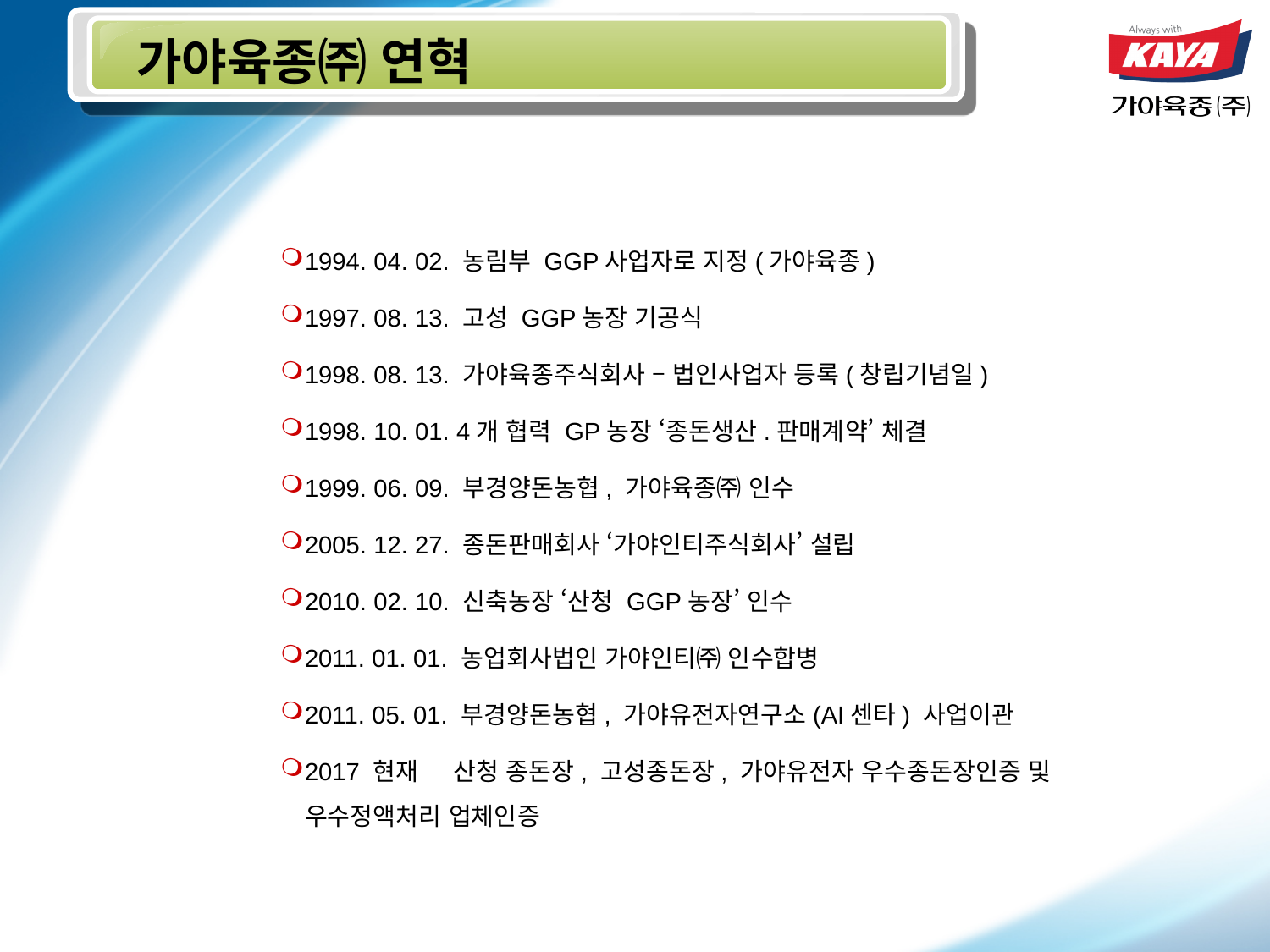

가야육종㈜ 연혁
1994. 04. 02. 농림부 GGP사업자로 지정(가야육종)
1997. 08. 13. 고성 GGP농장 기공식
1998. 08. 13. 가야육종주식회사 – 법인사업자 등록(창립기념일)
1998. 10. 01. 4개 협력 GP농장 ‘종돈생산.판매계약’ 체결
1999. 06. 09. 부경양돈농협, 가야육종㈜ 인수
2005. 12. 27. 종돈판매회사 ‘가야인티주식회사’ 설립
2010. 02. 10. 신축농장 ‘산청 GGP농장’ 인수
2011. 01. 01. 농업회사법인 가야인티㈜ 인수합병
2011. 05. 01. 부경양돈농협, 가야유전자연구소(AI센타) 사업이관
2017 현재     산청 종돈장, 고성종돈장, 가야유전자 우수종돈장인증 및 우수정액처리 업체인증